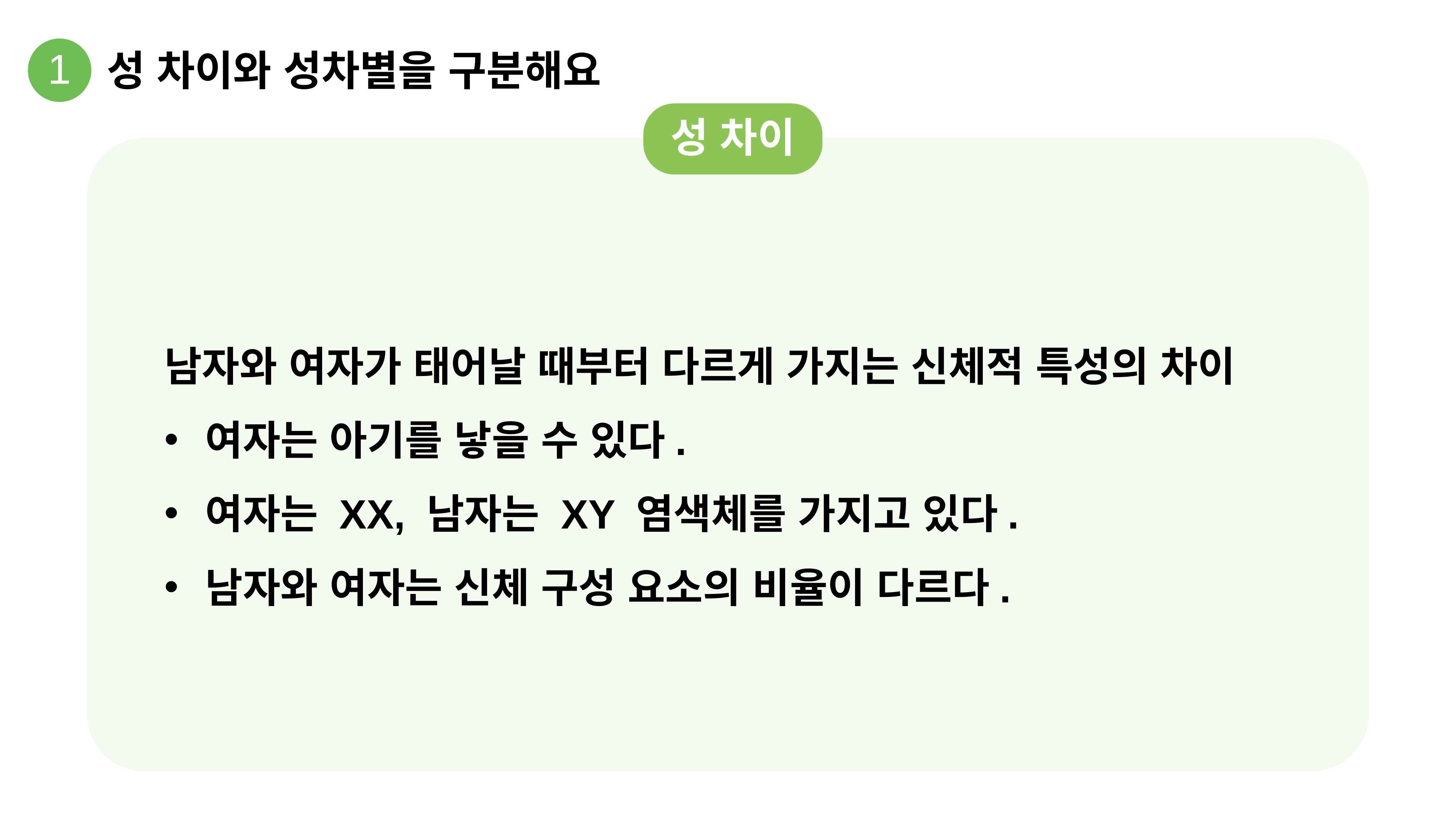

1
성 차이와 성차별을 구분해요

성 차이

남자와 여자가 태어날 때부터 다르게 가지는 신체적 특성의 차이
여자는 아기를 낳을 수 있다.
여자는 XX, 남자는 XY 염색체를 가지고 있다.
남자와 여자는 신체 구성 요소의 비율이 다르다.